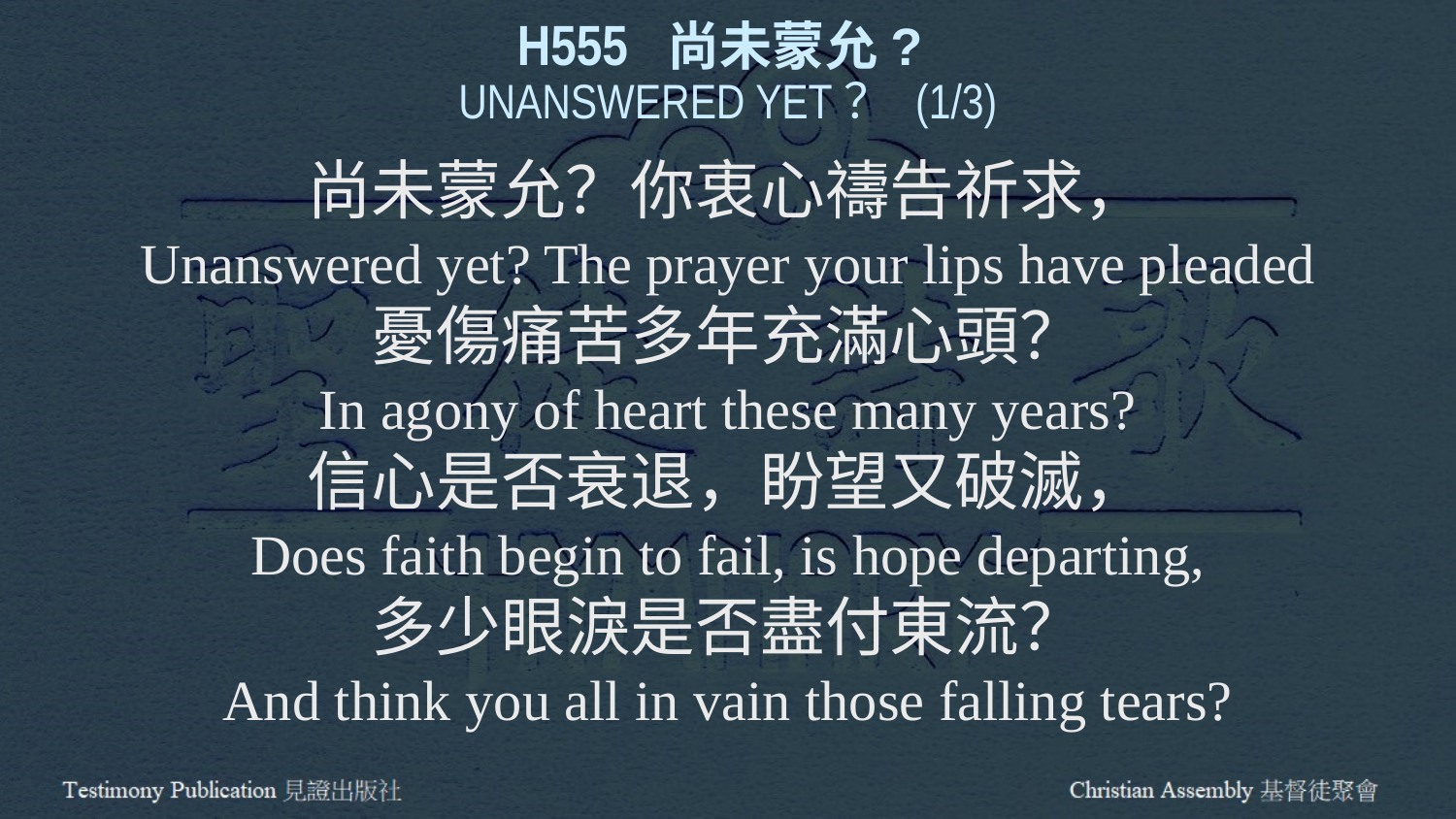

H555  尚未蒙允?
UNANSWERED YET？ (1/3)
尚未蒙允？你衷心禱告祈求，
Unanswered yet? The prayer your lips have pleaded
憂傷痛苦多年充滿心頭？
In agony of heart these many years?
信心是否衰退，盼望又破滅，
Does faith begin to fail, is hope departing,
多少眼淚是否盡付東流？
And think you all in vain those falling tears?